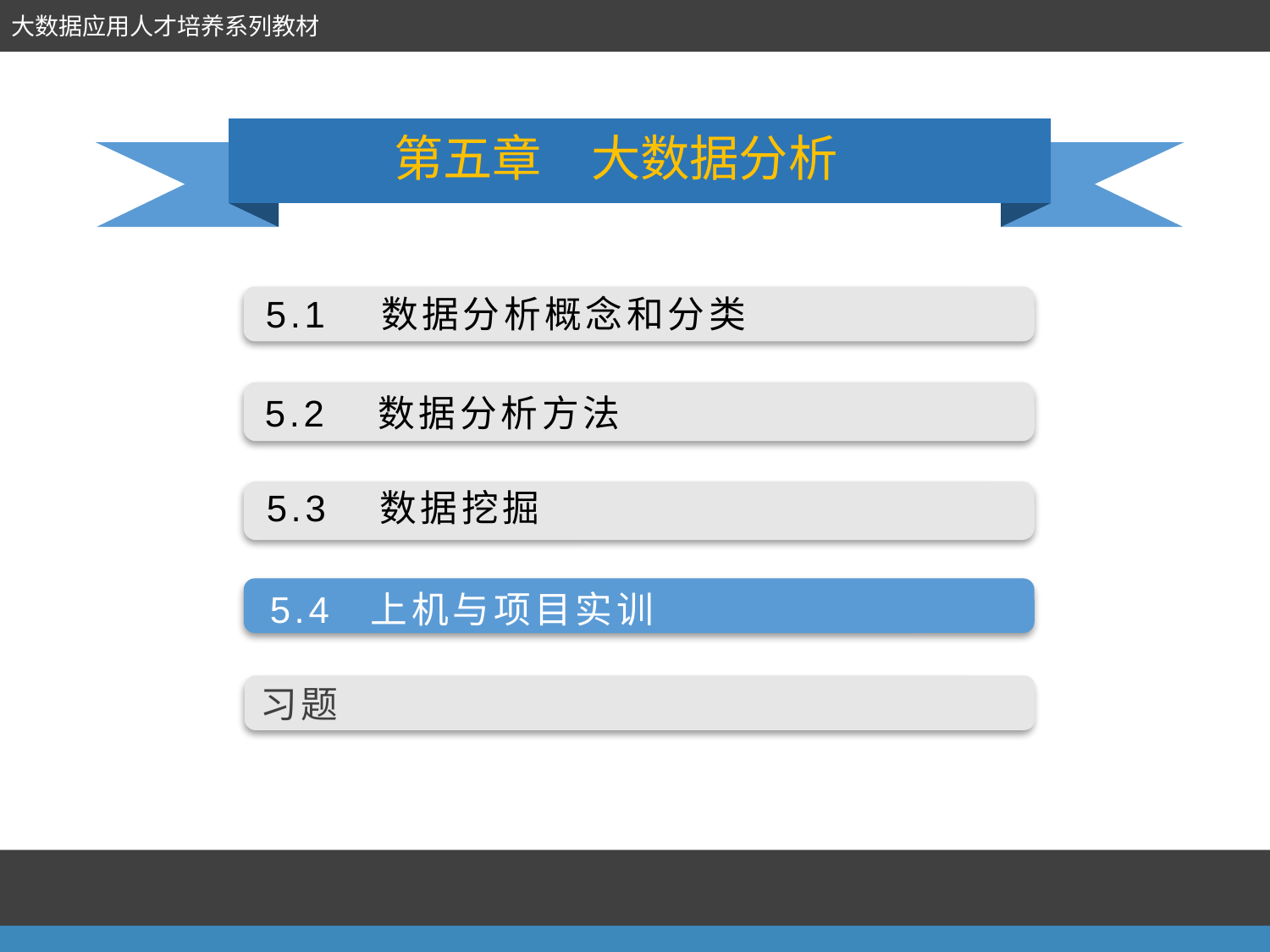

大数据应用人才培养系列教材

第五章　大数据分析
5.1   数据分析概念和分类

5.2　数据分析方法
5.3　数据挖掘

5.4  上机与项目实训
习题